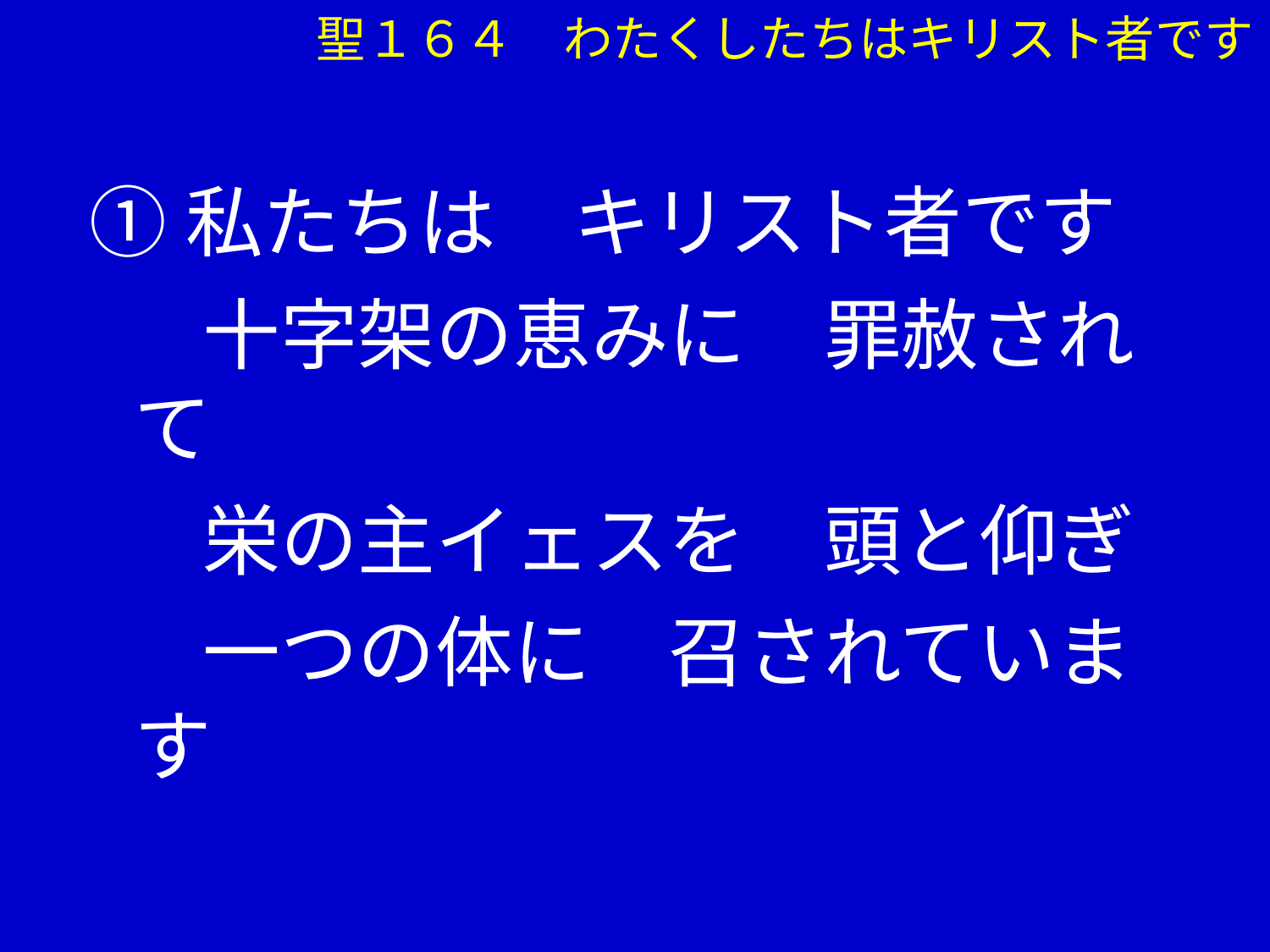

聖１６４　わたくしたちはキリスト者です

①私たちは　キリスト者です
 　十字架の恵みに　罪赦されて
 　栄の主イェスを　頭と仰ぎ
 　一つの体に　召されています